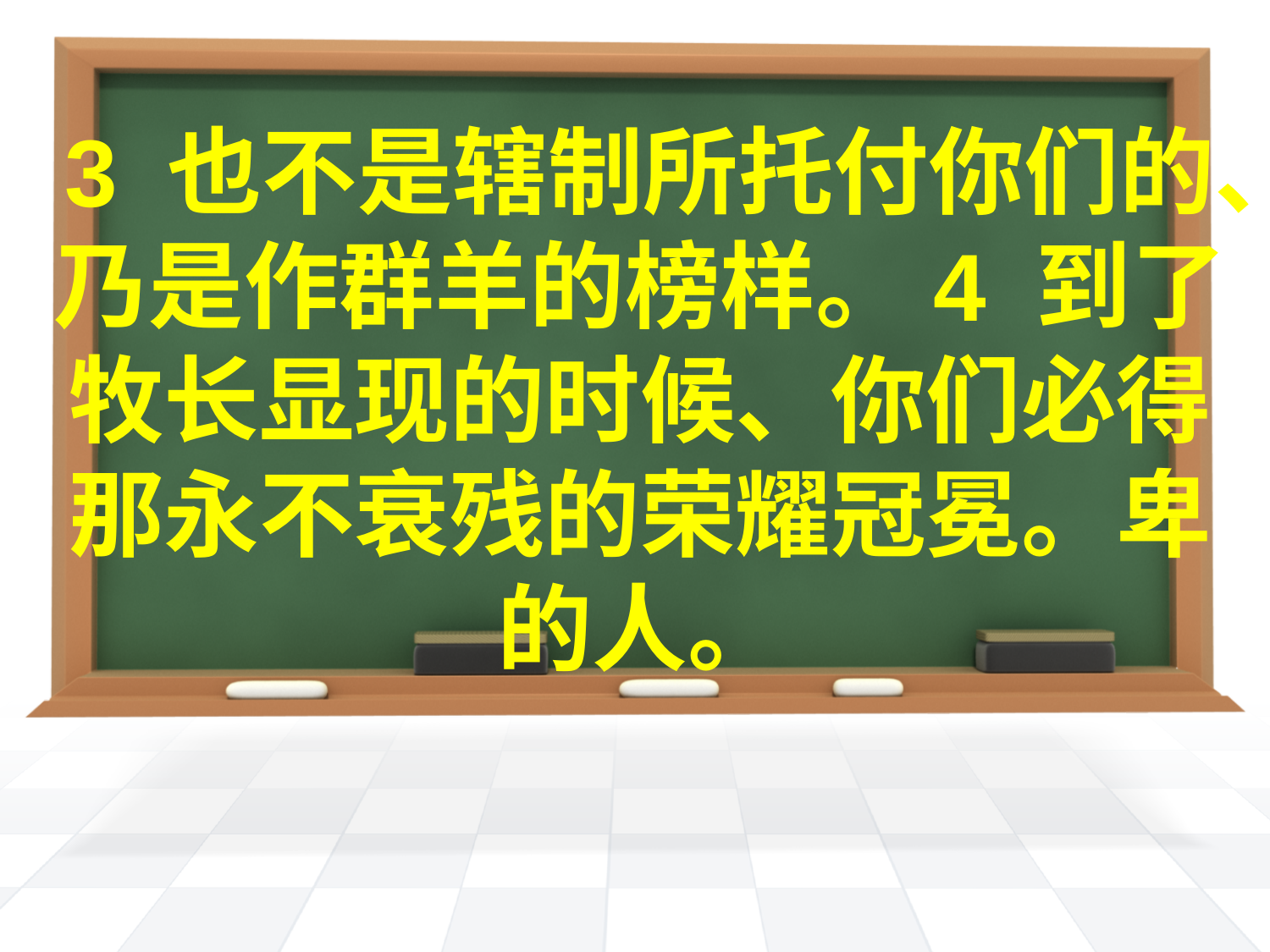

3 也不是辖制所托付你们的、乃是作群羊的榜样。4 到了牧长显现的时候、你们必得那永不衰残的荣耀冠冕。卑的人。